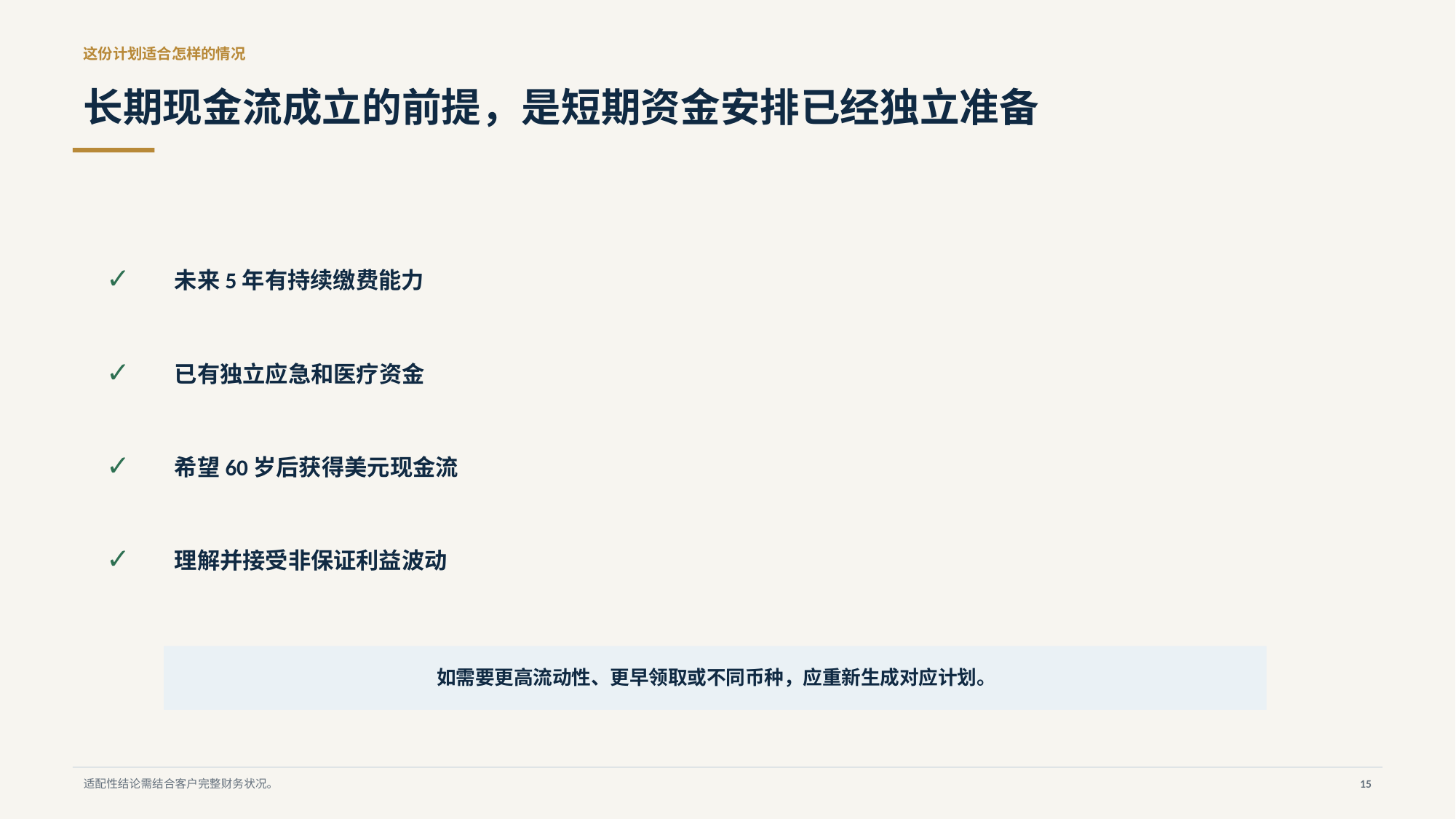

这份计划适合怎样的情况
长期现金流成立的前提，是短期资金安排已经独立准备

✓
未来5年有持续缴费能力
✓
已有独立应急和医疗资金
✓
希望60岁后获得美元现金流
✓
理解并接受非保证利益波动

如需要更高流动性、更早领取或不同币种，应重新生成对应计划。

适配性结论需结合客户完整财务状况。
15